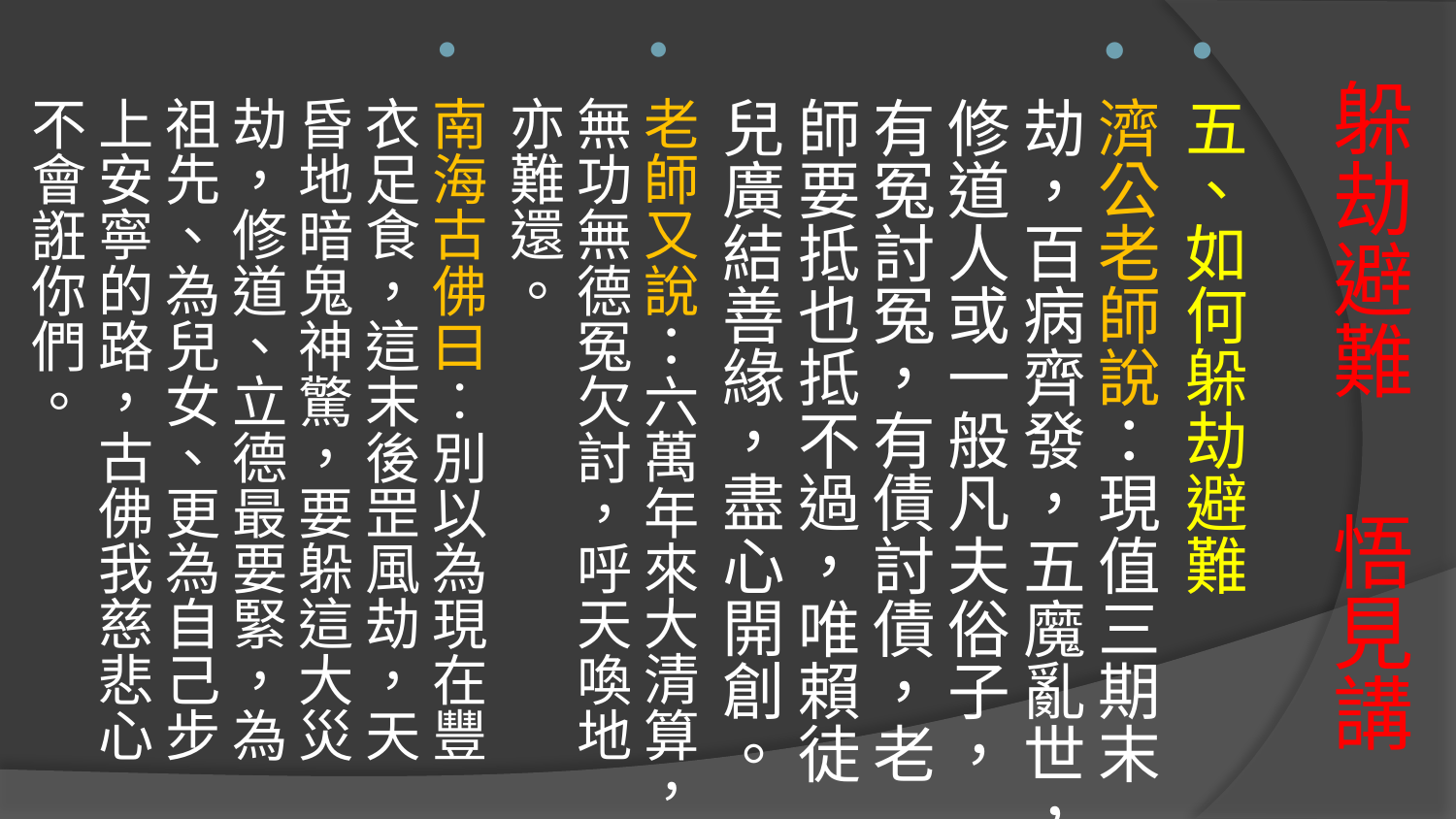

五、如何躲劫避難
濟公老師說：現值三期末劫，百病齊發，五魔亂世，修道人或一般凡夫俗子，有冤討冤，有債討債，老師要抵也抵不過，唯賴徒兒廣結善緣，盡心開創。
老師又說：六萬年來大清算，無功無德冤欠討，呼天喚地亦難還。
南海古佛曰︰別以為現在豐衣足食，這末後罡風劫，天昏地暗鬼神驚，要躲這大災劫，修道、立德最要緊，為祖先、為兒女、更為自己步上安寧的路，古佛我慈悲心不會誑你們。
# 躲劫避難      悟見講